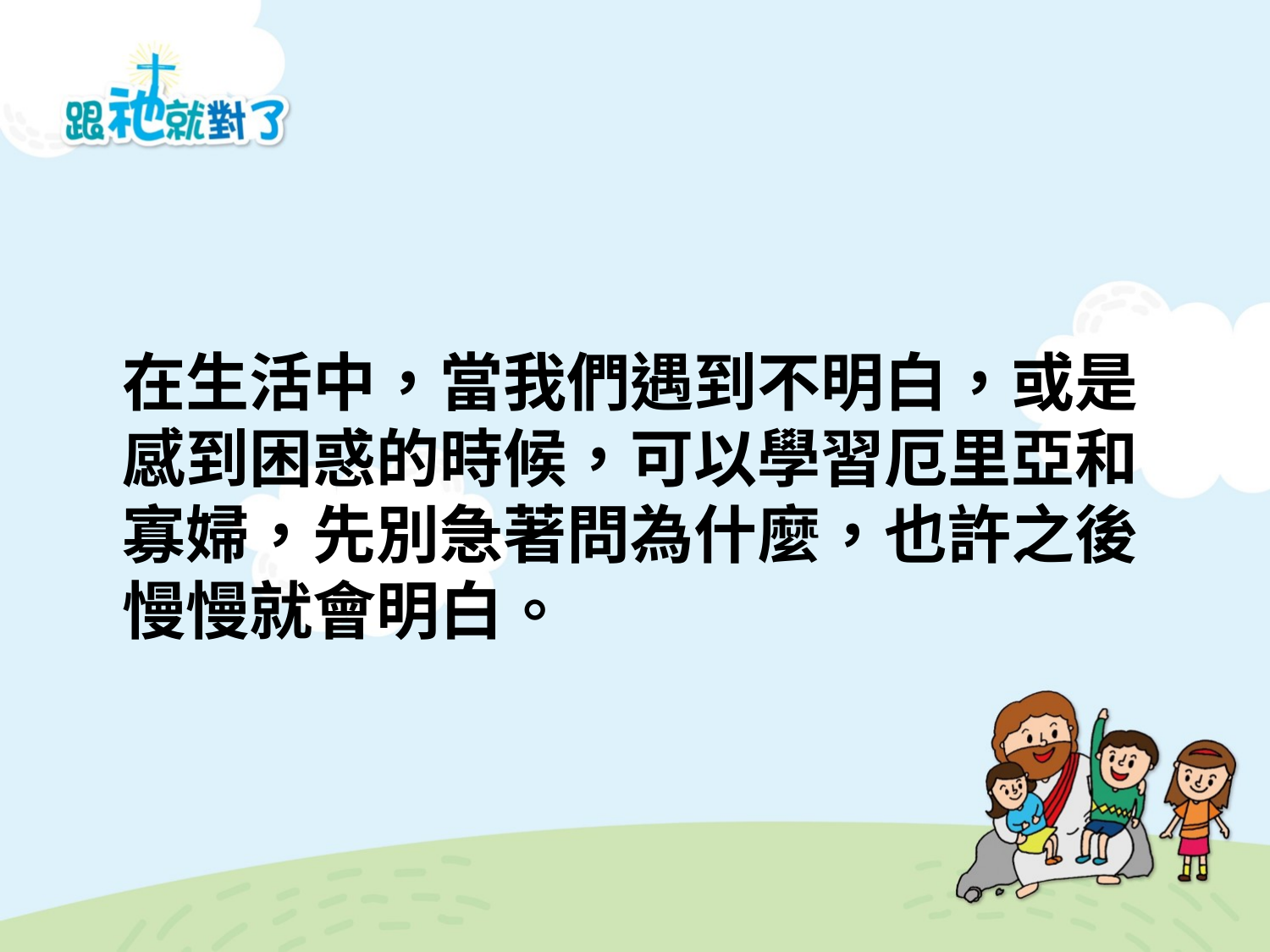

在生活中，當我們遇到不明白，或是感到困惑的時候，可以學習厄里亞和寡婦，先別急著問為什麼，也許之後慢慢就會明白。